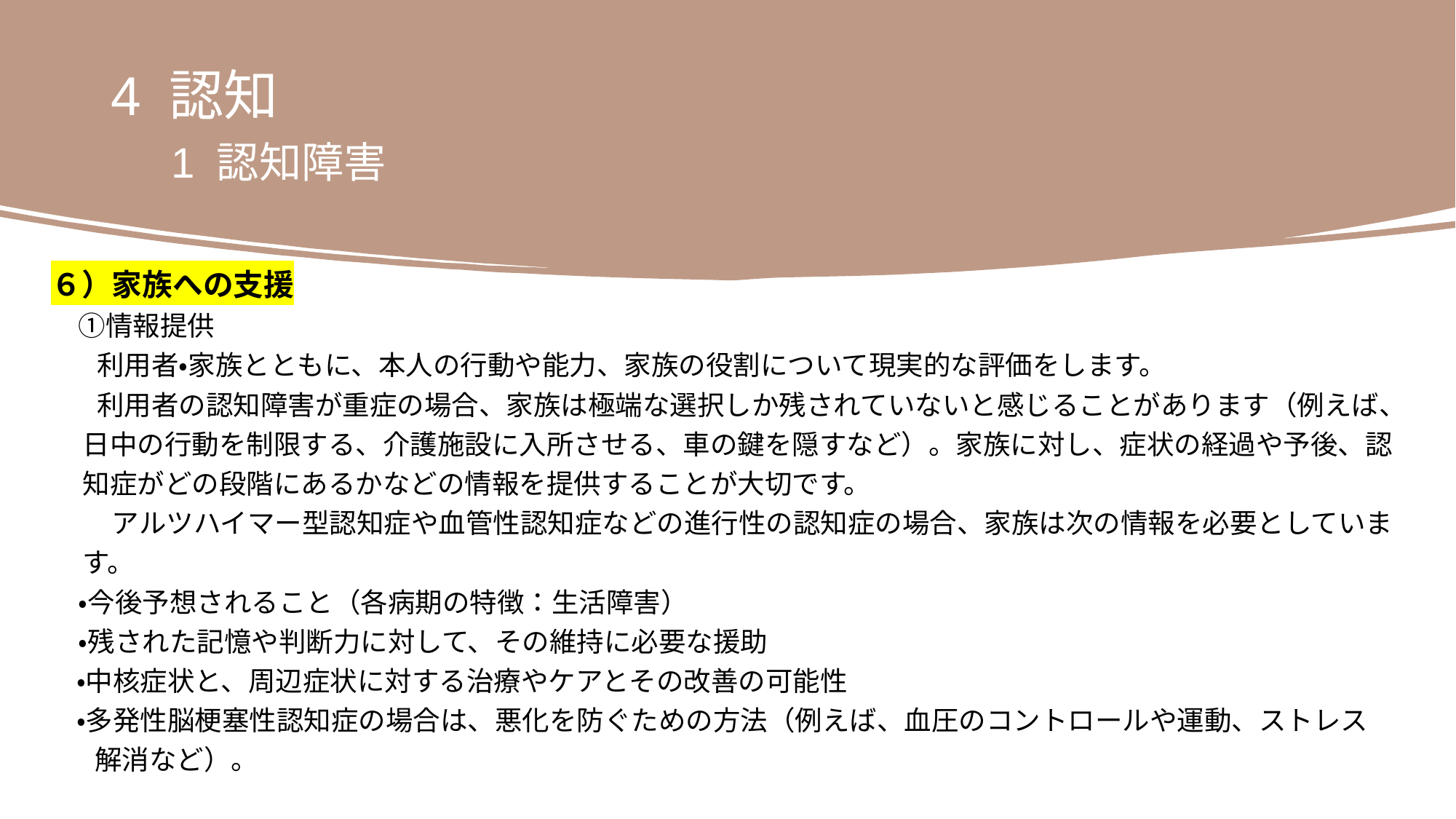

4 認知
　1 認知障害

６）家族への支援
　①情報提供
　   利用者・家族とともに、本人の行動や能力、家族の役割について現実的な評価をします。
　   利用者の認知障害が重症の場合、家族は極端な選択しか残されていないと感じることがあります（例えば、
    日中の行動を制限する、介護施設に入所させる、車の鍵を隠すなど）。家族に対し、症状の経過や予後、認
    知症がどの段階にあるかなどの情報を提供することが大切です。
　 　アルツハイマー型認知症や血管性認知症などの進行性の認知症の場合、家族は次の情報を必要としていま
    す。
　・今後予想されること（各病期の特徴：生活障害）
　・残された記憶や判断力に対して、その維持に必要な援助
   ・中核症状と、周辺症状に対する治療やケアとその改善の可能性
   ・多発性脳梗塞性認知症の場合は、悪化を防ぐための方法（例えば、血圧のコントロールや運動、ストレス
      解消など）。